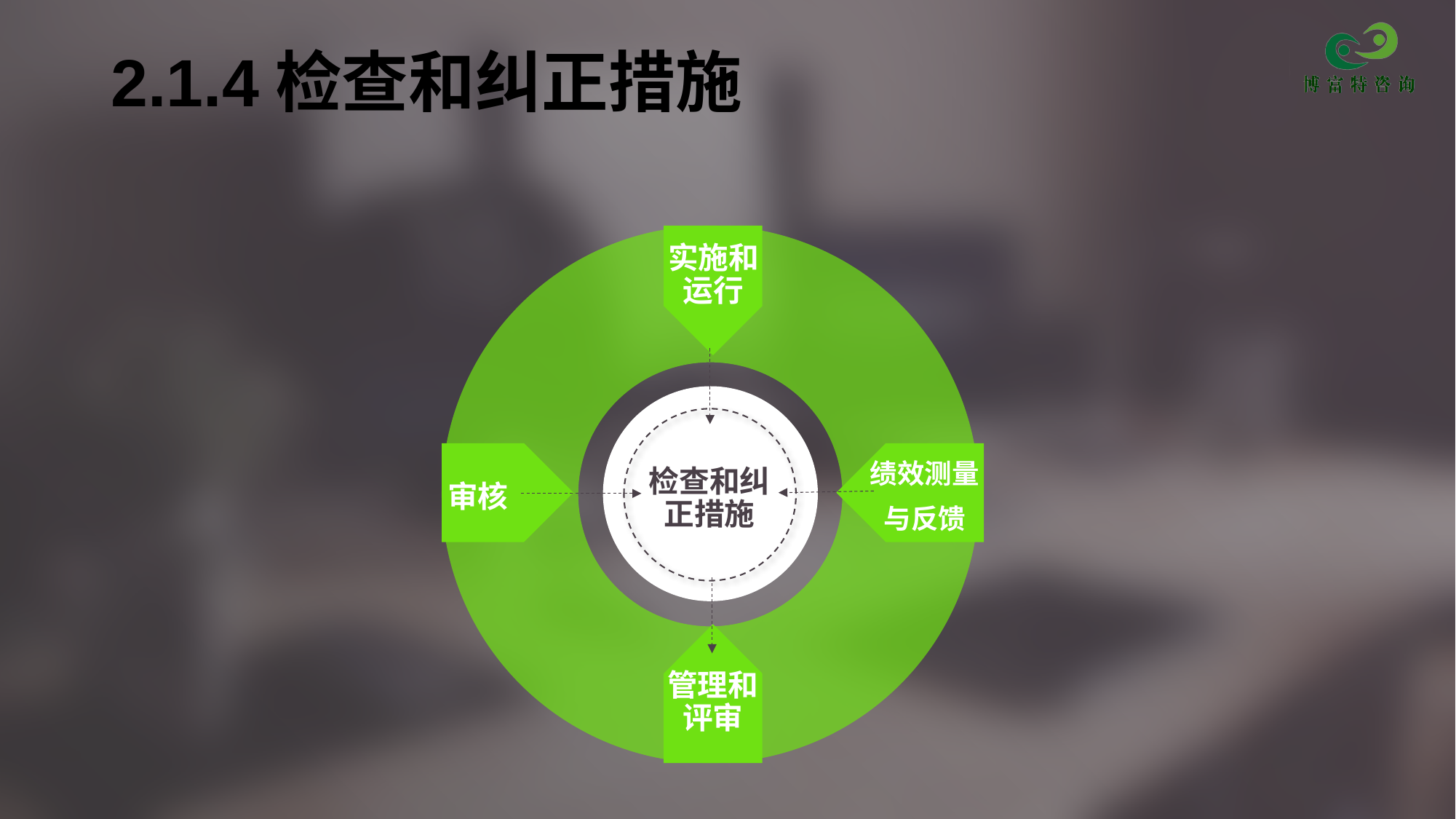

# 2.1.4检查和纠正措施

实施和运行

绩效测量
与反馈
检查和纠正措施
审核

管理和评审